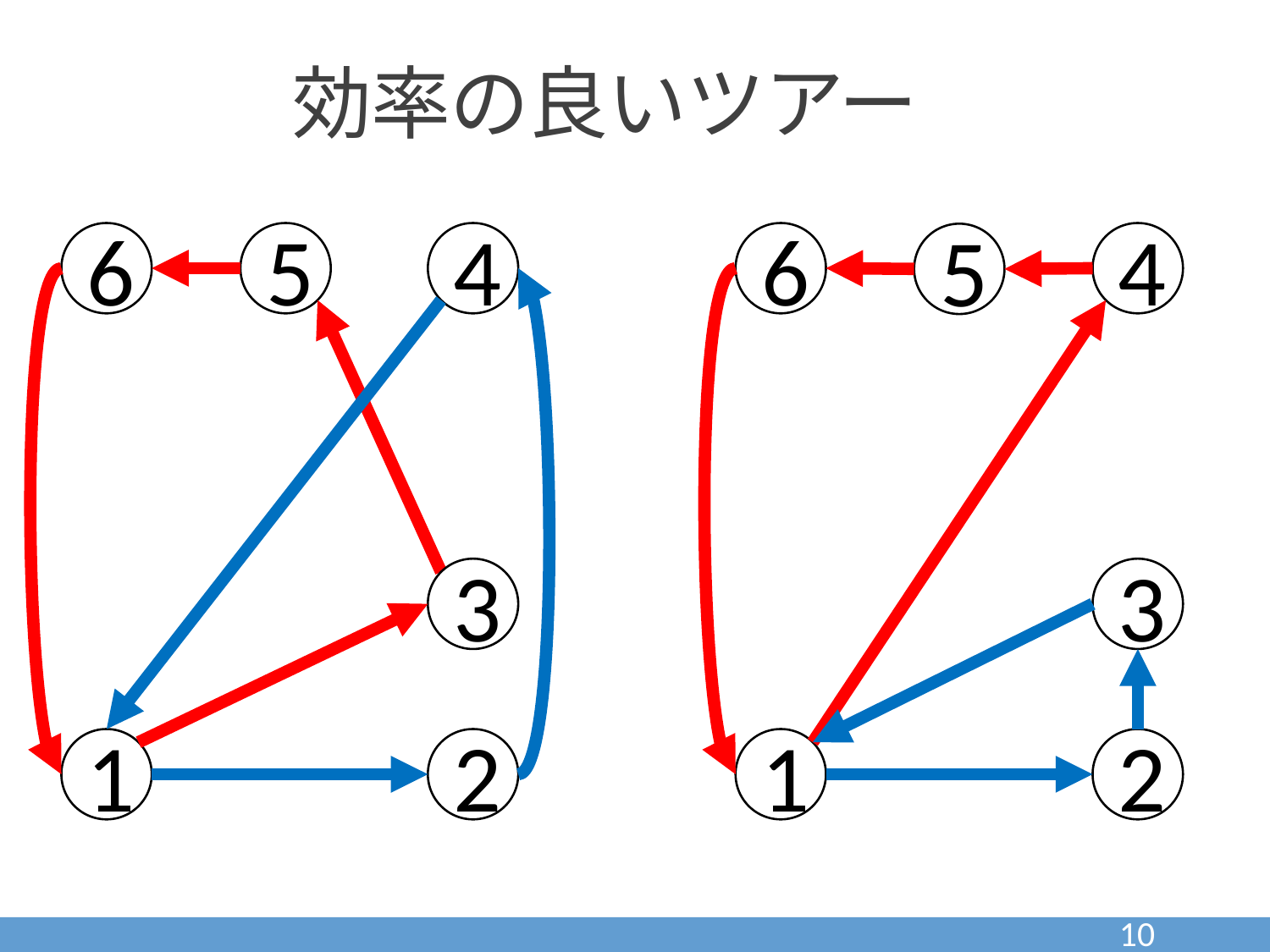

効率の良いツアー
4
6
4
6
5
5
3
3
2
1
2
1
10